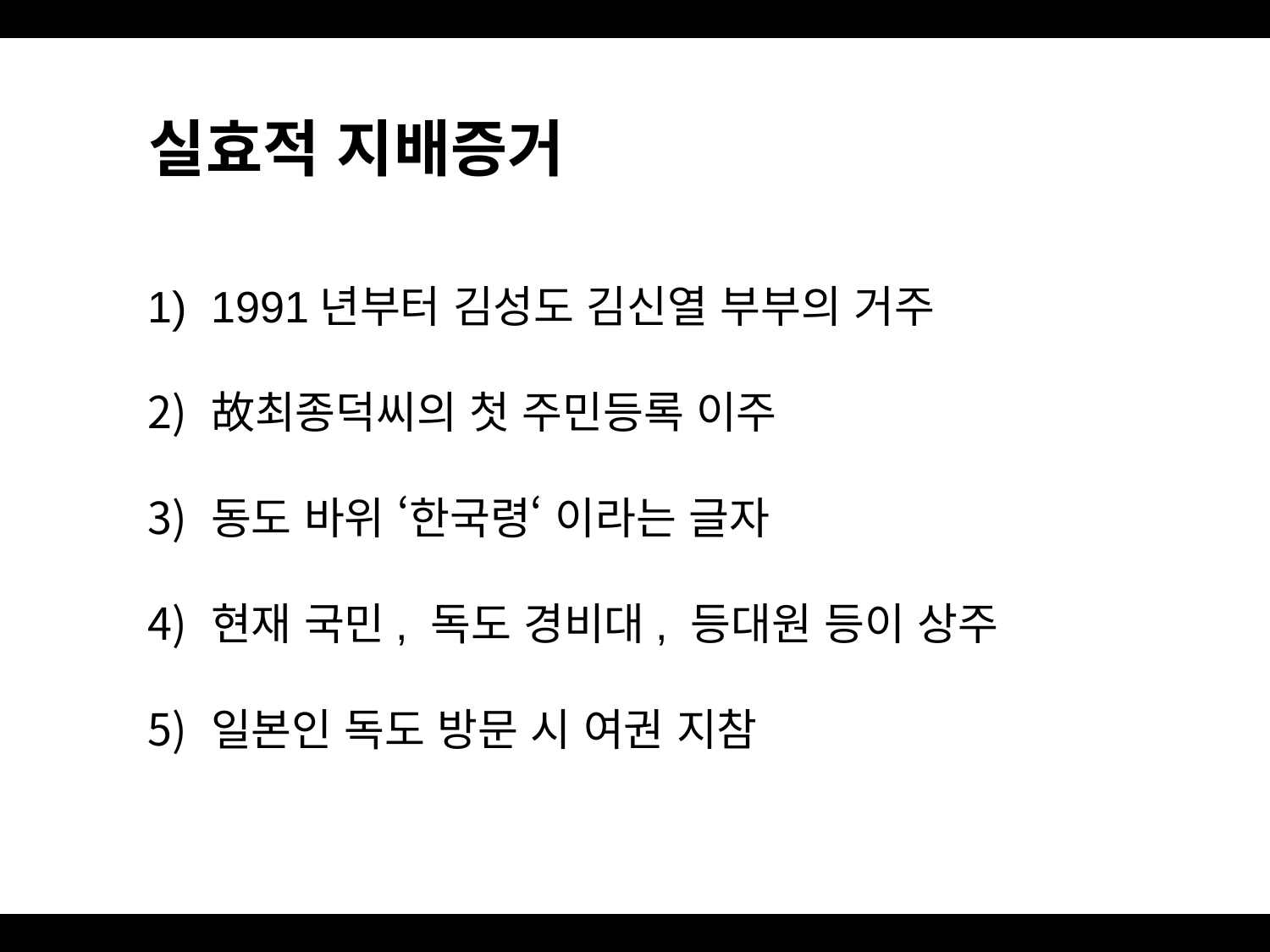

실효적 지배증거
1991년부터 김성도 김신열 부부의 거주

故최종덕씨의 첫 주민등록 이주

동도 바위 ‘한국령‘ 이라는 글자

현재 국민, 독도 경비대, 등대원 등이 상주

일본인 독도 방문 시 여권 지참